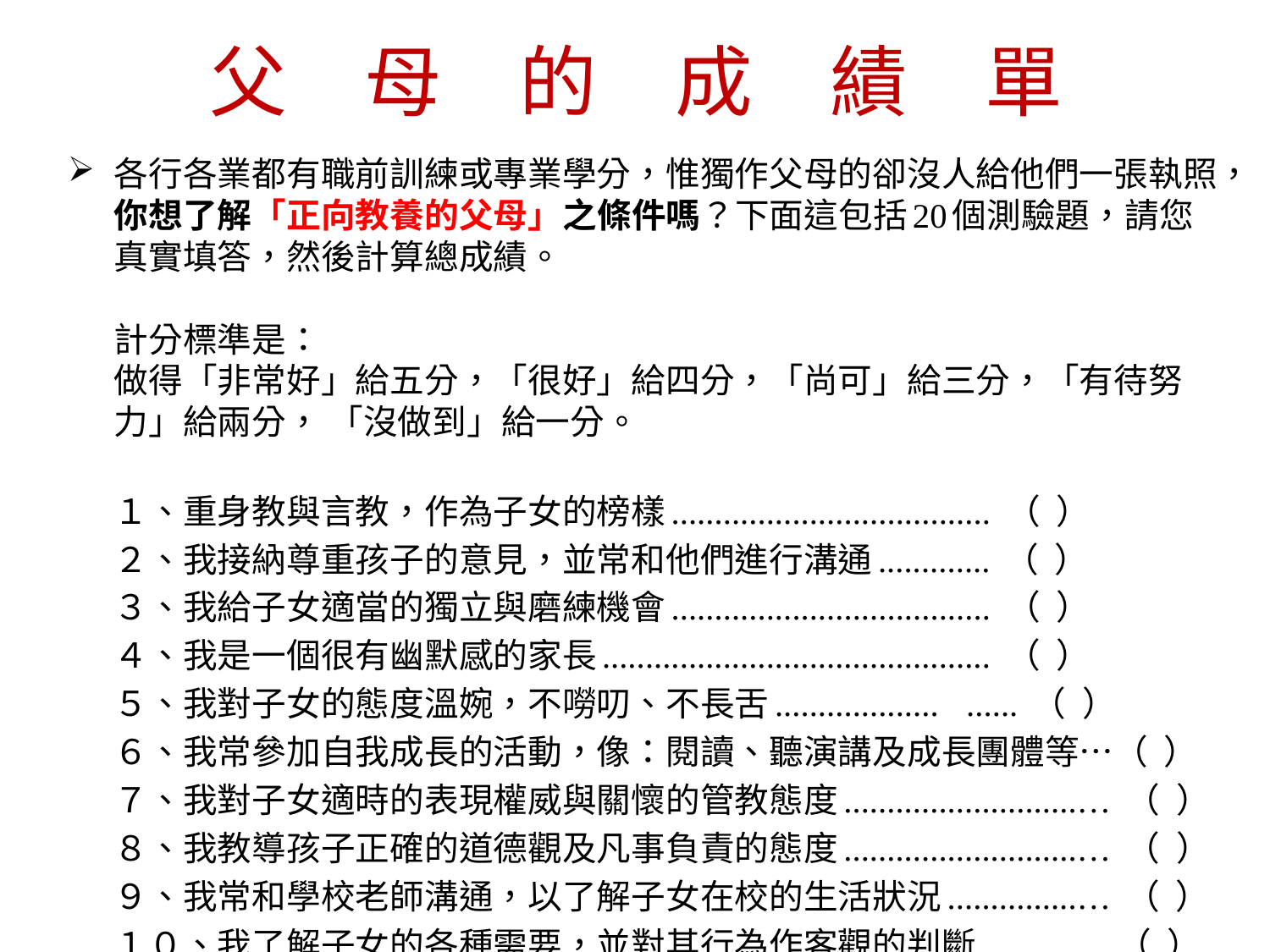

# 父　母　的　成　績　單
各行各業都有職前訓練或專業學分，惟獨作父母的卻沒人給他們一張執照，你想了解「正向教養的父母」之條件嗎？下面這包括20個測驗題，請您真實填答，然後計算總成績。
計分標準是：
做得「非常好」給五分，「很好」給四分，「尚可」給三分，「有待努力」給兩分， 「沒做到」給一分。
	１、重身教與言教，作為子女的榜樣..................................... （  ）
	２、我接納尊重孩子的意見，並常和他們進行溝通............. （  ）
	３、我給子女適當的獨立與磨練機會..................................... （  ）
	４、我是一個很有幽默感的家長............................................. （  ）
	５、我對子女的態度溫婉，不嘮叨、不長舌...................	...... （  ）
	６、我常參加自我成長的活動，像：閱讀、聽演講及成長團體等…（  ）
	７、我對子女適時的表現權威與關懷的管教態度...........................… （  ）
	８、我教導孩子正確的道德觀及凡事負責的態度...........................… （  ）
	９、我常和學校老師溝通，以了解子女在校的生活狀況...............… （  ）
	１０、我了解子女的各種需要，並對其行為作客觀的判斷.............  （  ）